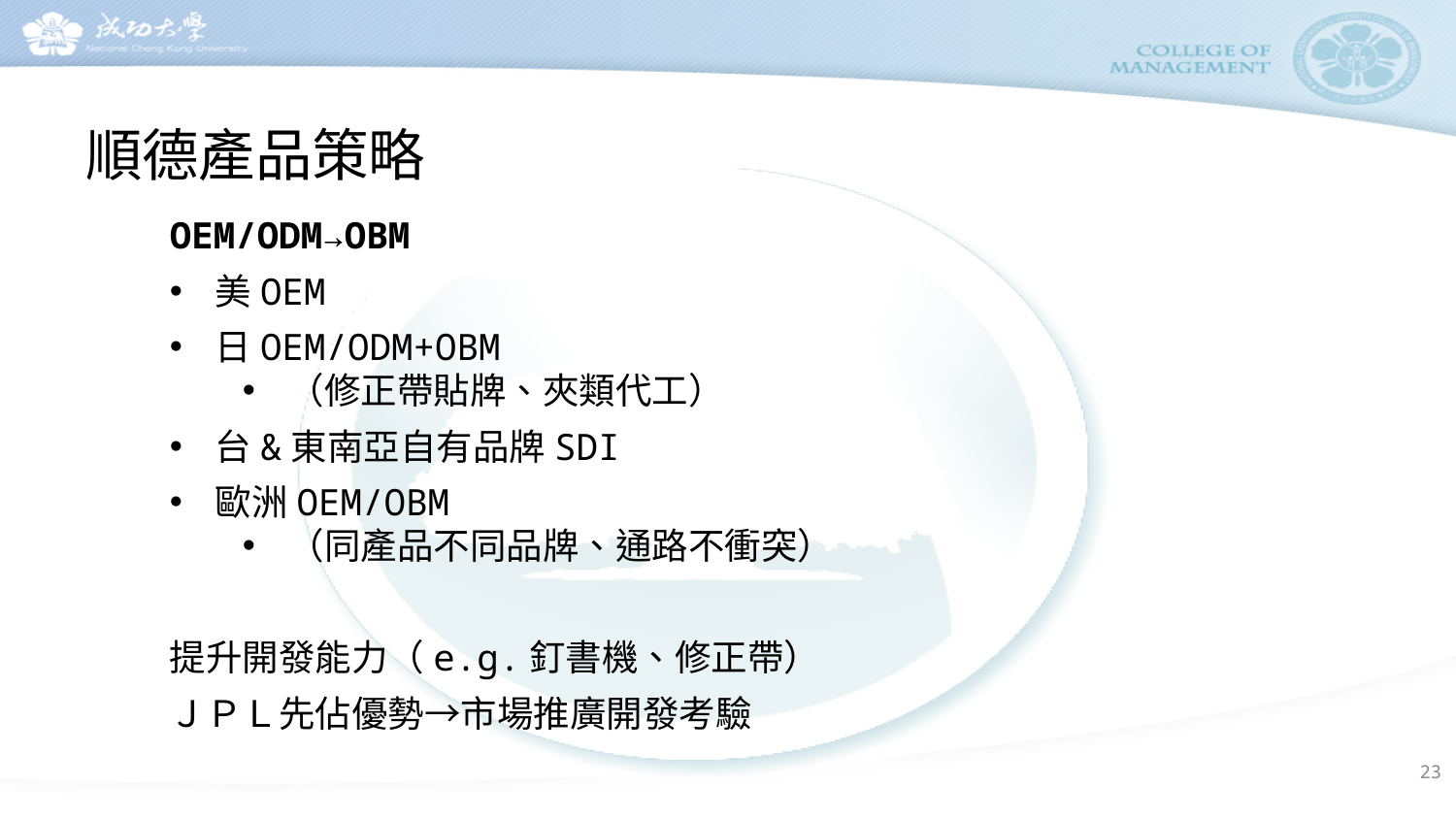

# 順德產品策略
OEM/ODM→OBM
美OEM
日OEM/ODM+OBM
（修正帶貼牌、夾類代工）
台&東南亞自有品牌SDI
歐洲OEM/OBM
（同產品不同品牌、通路不衝突）

提升開發能力（e.g.釘書機、修正帶）
ＪＰＬ先佔優勢→市場推廣開發考驗
23